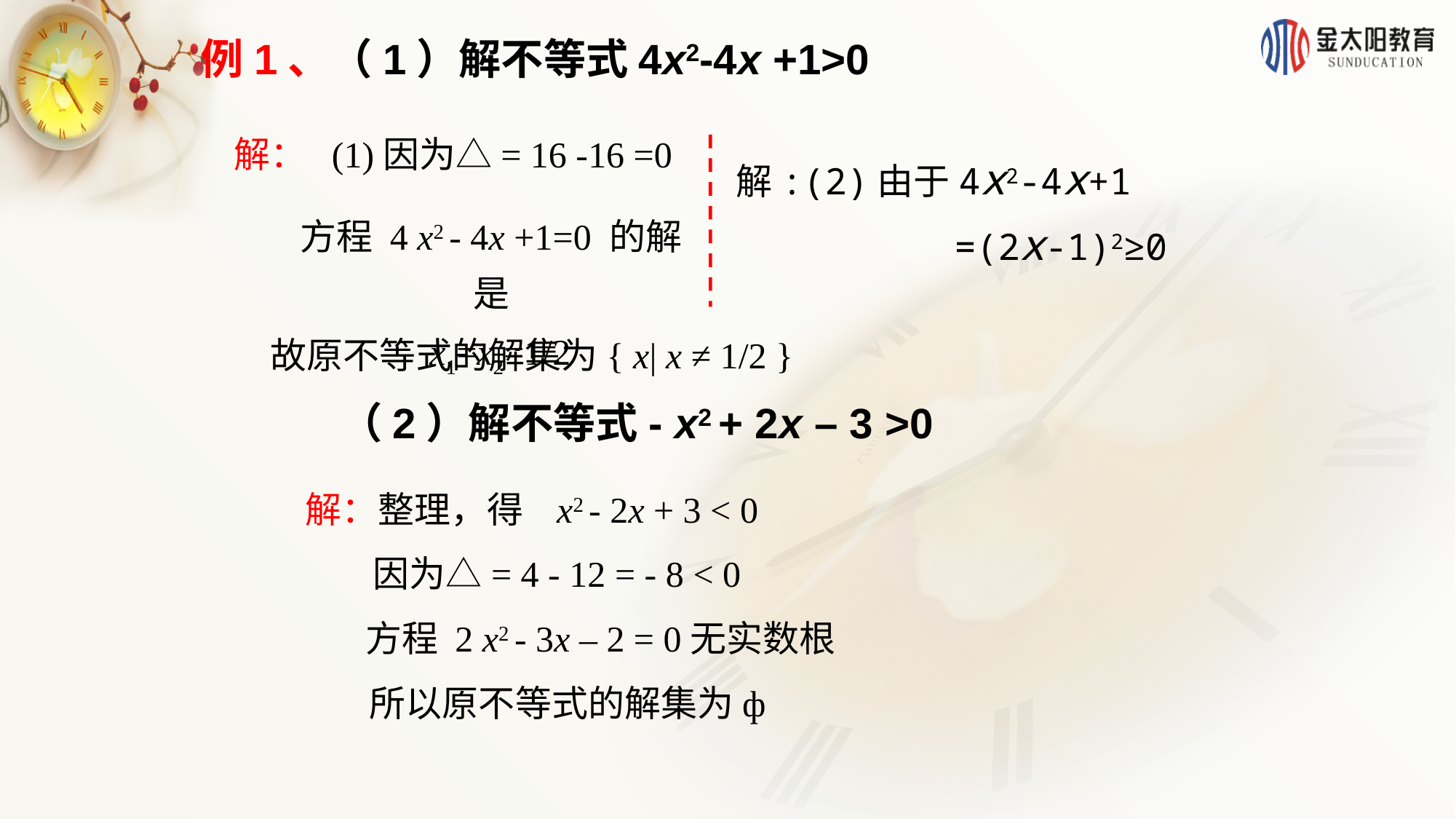

例1、（1）解不等式4x2-4x +1>0
解：  (1)因为△= 16 -16 =0
解:(2)由于4x2-4x+1
          =(2x-1)2≥0

方程 4 x2 - 4x +1=0 的解是
  x1=x2=1/2
故原不等式的解集为{ x| x ≠ 1/2 }
（2）解不等式- x2 + 2x – 3 >0
解：整理，得   x2 - 2x + 3 < 0
因为△= 4 - 12 = - 8 < 0
方程 2 x2 - 3x – 2 = 0无实数根
所以原不等式的解集为ф